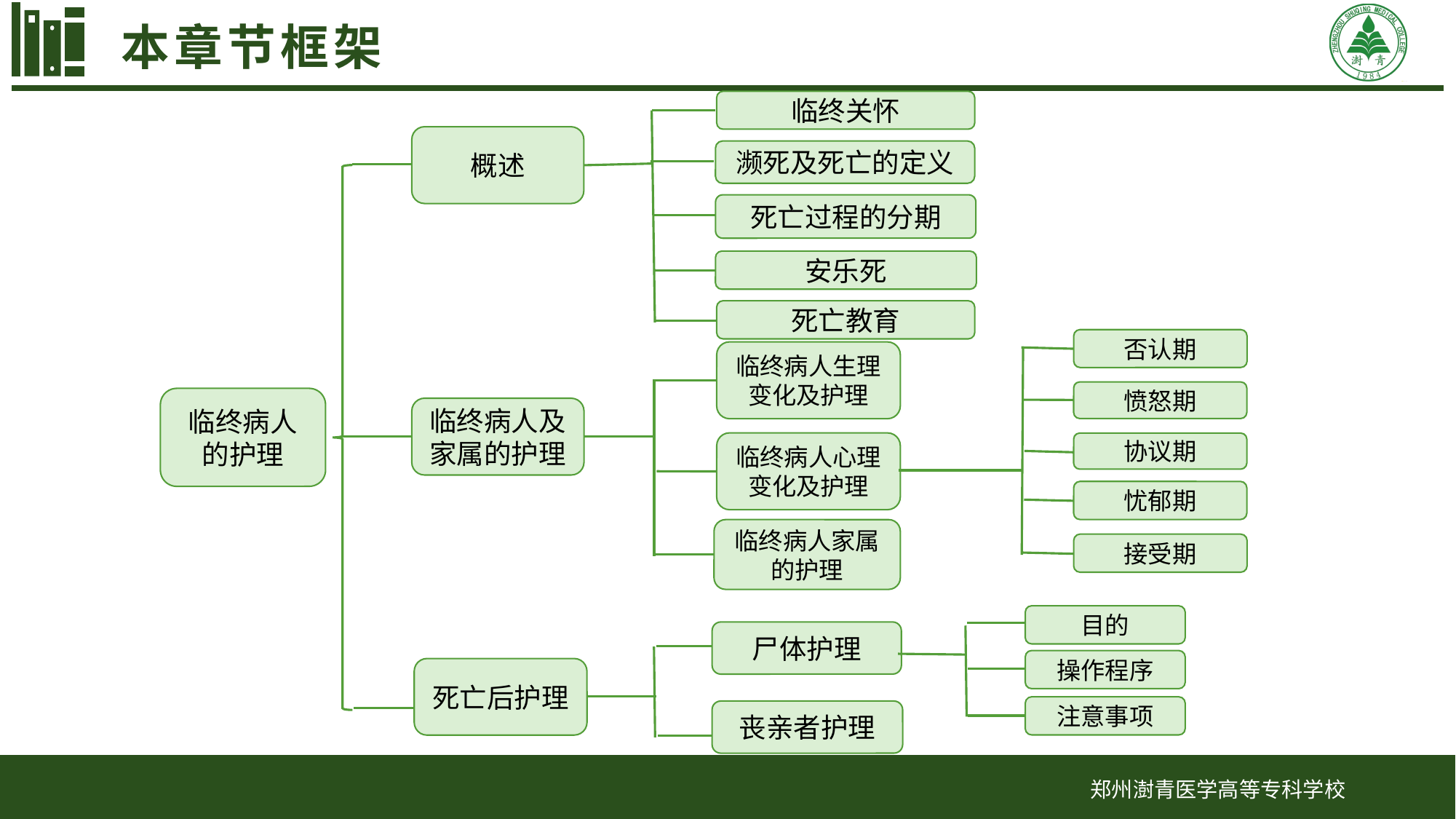

本章节框架
临终关怀
濒死及死亡的定义
死亡过程的分期
安乐死
死亡教育
概述

否认期
愤怒期
协议期
忧郁期
接受期
临终病人生理变化及护理
临终病人心理变化及护理
临终病人家属的护理
临终病人及家属的护理
临终病人的护理
目的
操作程序
注意事项
尸体护理
丧亲者护理
死亡后护理
郑州澍青医学高等专科学校